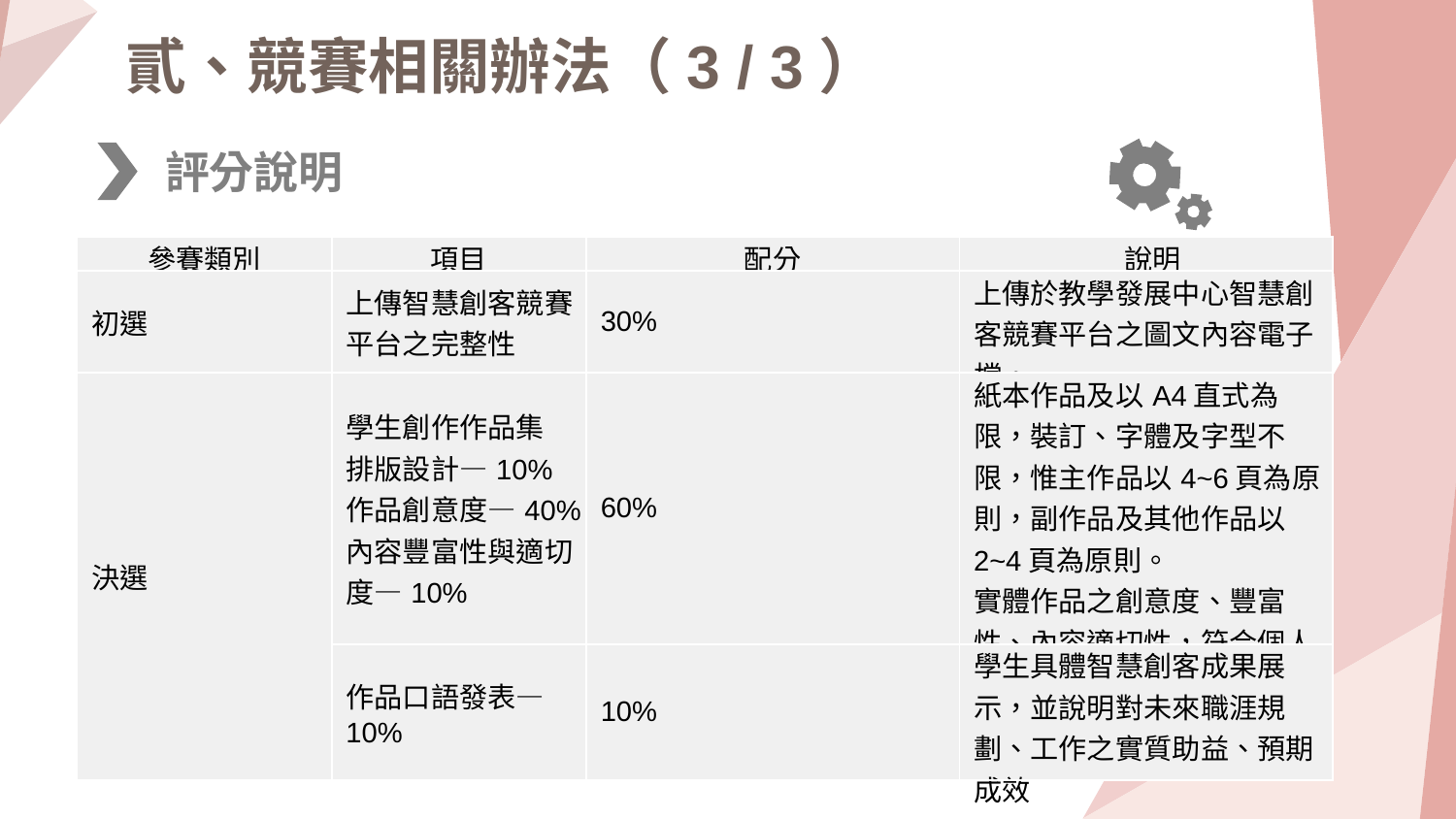

貳、競賽相關辦法（3 / 3）
 評分說明

| 參賽類別 | 項目 | 配分 | 說明 |
| --- | --- | --- | --- |
| 初選 | 上傳智慧創客競賽平台之完整性 | 30% | 上傳於教學發展中心智慧創客競賽平台之圖文內容電子檔。 |
| 決選 | 學生創作作品集 排版設計—10% 作品創意度—40% 內容豐富性與適切度—10% | 60% | 紙本作品及以A4直式為限，裝訂、字體及字型不限，惟主作品以4~6頁為原則，副作品及其他作品以2~4頁為原則。 實體作品之創意度、豐富性、內容適切性，符合個人發展特色。 |
|  | 作品口語發表—10% | 10% | 學生具體智慧創客成果展示，並說明對未來職涯規劃、工作之實質助益、預期成效 |